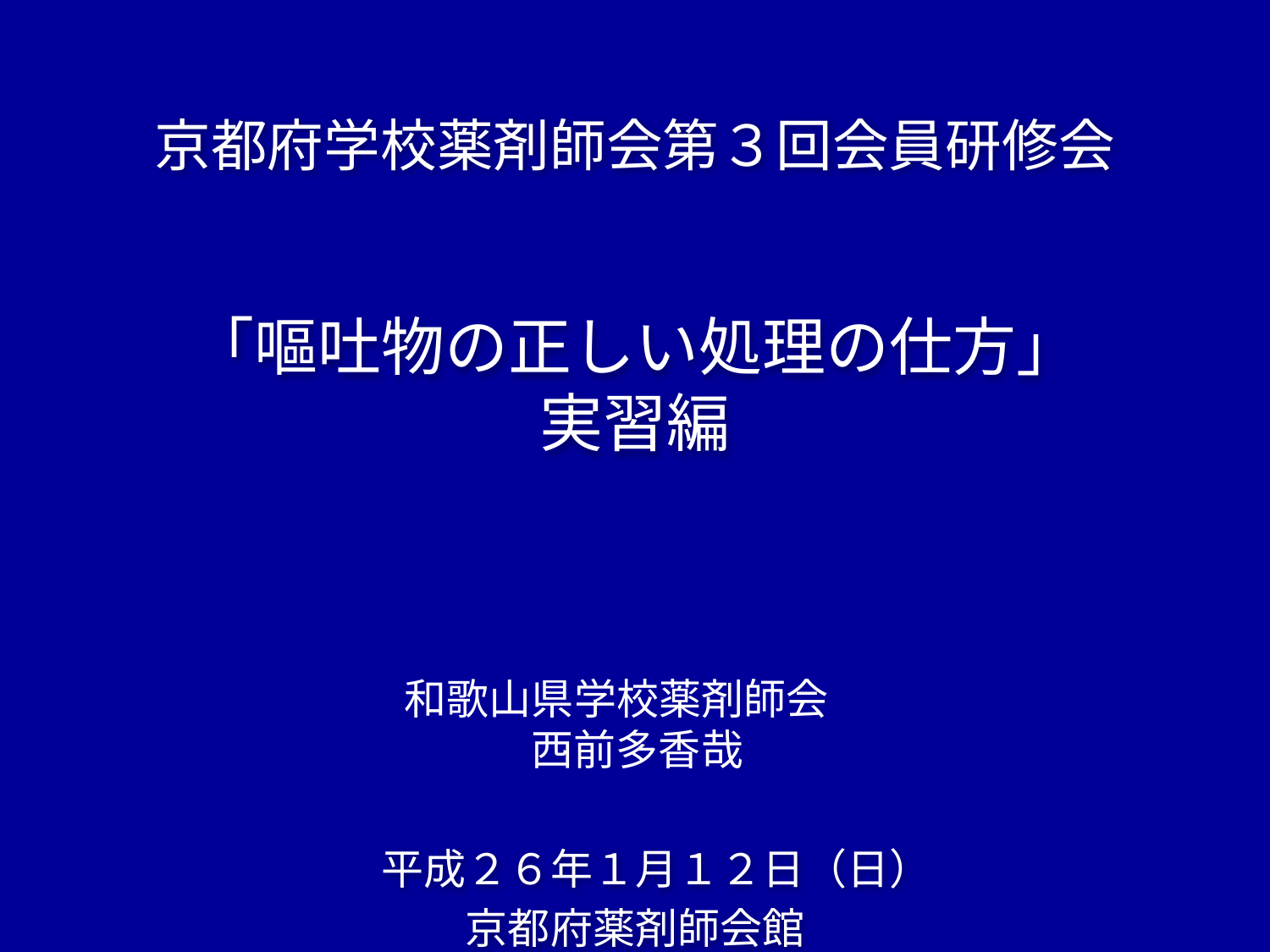

京都府学校薬剤師会第３回会員研修会
# 「嘔吐物の正しい処理の仕方」 実習編
和歌山県学校薬剤師会
西前多香哉
　平成２６年１月１２日（日）
京都府薬剤師会館